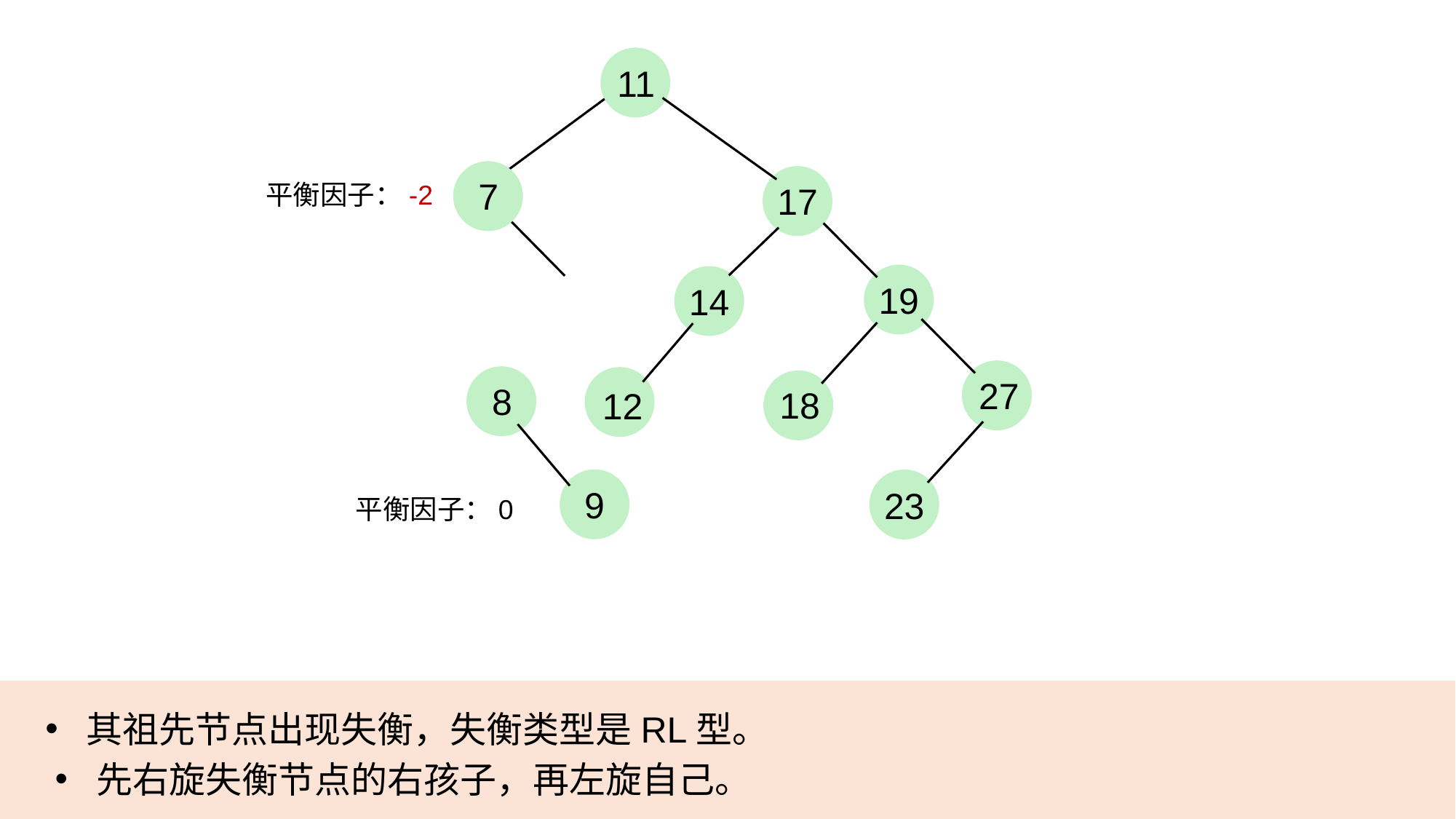

11

7
平衡因子：-2
17

19
14

27

8
18
12

9
23
平衡因子：0

其祖先节点出现失衡，失衡类型是RL型。
先右旋失衡节点的右孩子，再左旋自己。